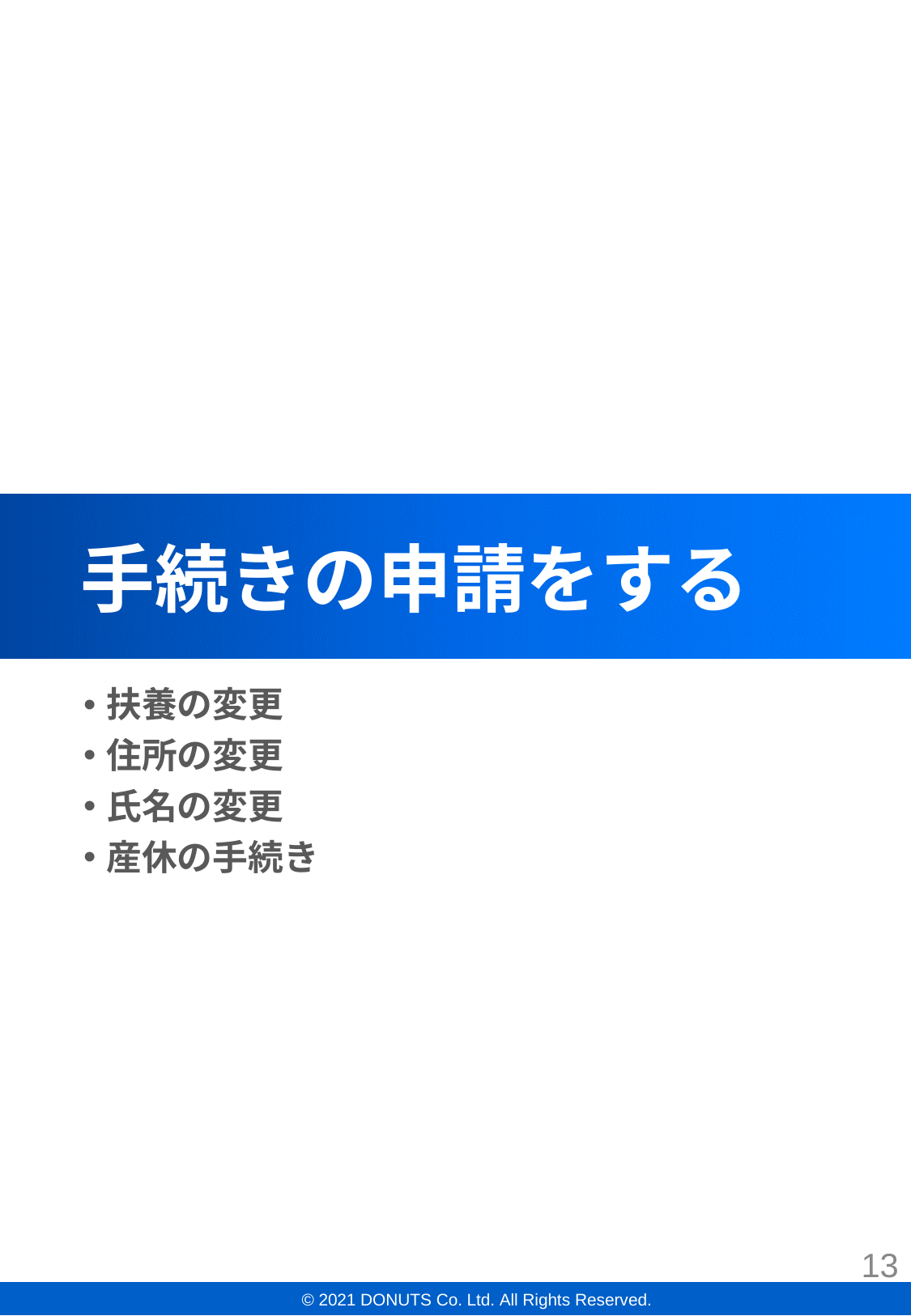

# 手続きの申請をする
扶養の変更
住所の変更
氏名の変更
産休の手続き
13